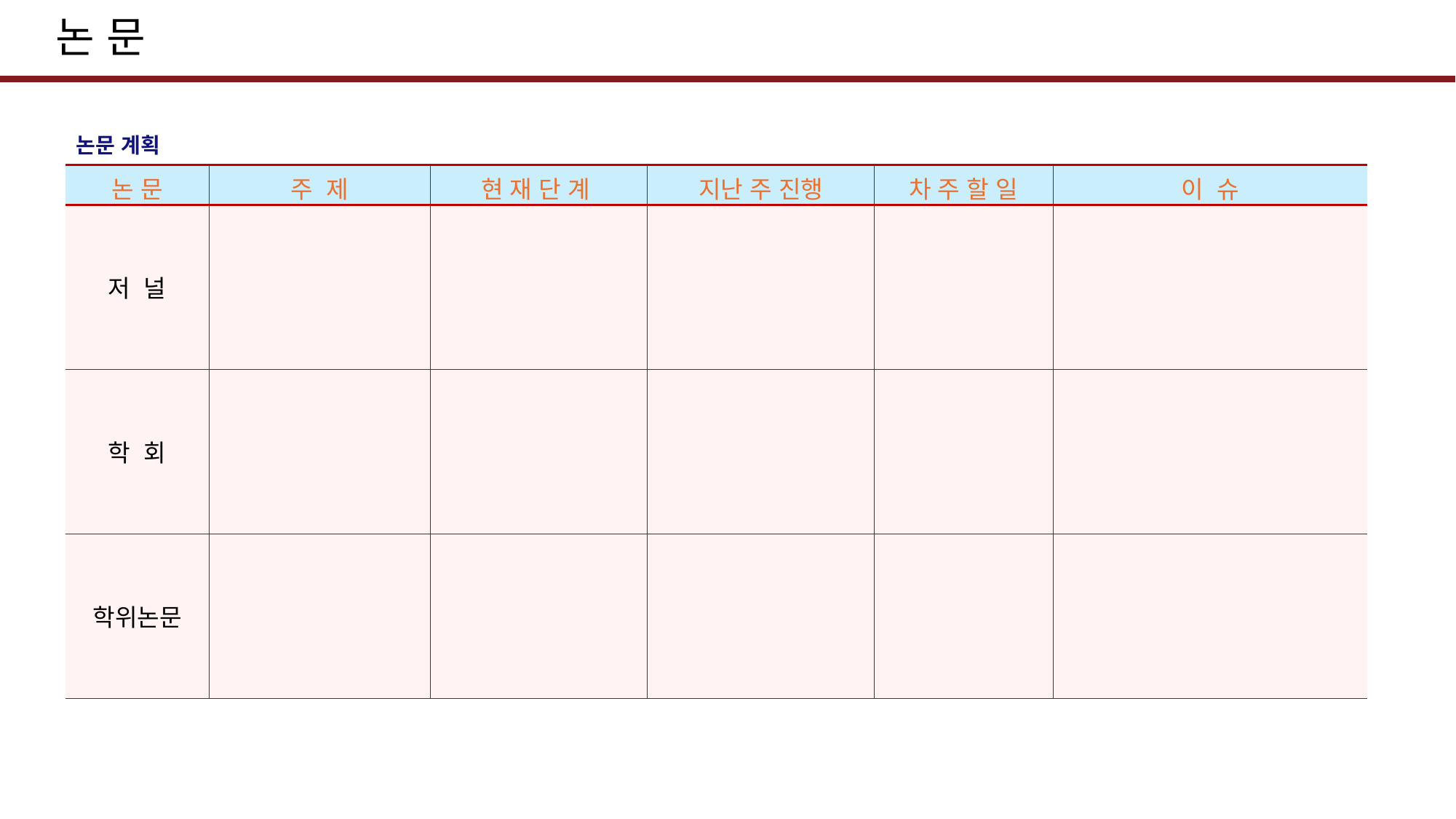

논 문
논문 계획
| 논 문 | 주 제 | 현 재 단 계 | 지난 주 진행 | 차 주 할 일 | 이 슈 |
| --- | --- | --- | --- | --- | --- |
| 저 널 |  |  |  |  |  |
| 학 회 |  |  |  |  |  |
| 학위논문 |  |  |  |  |  |